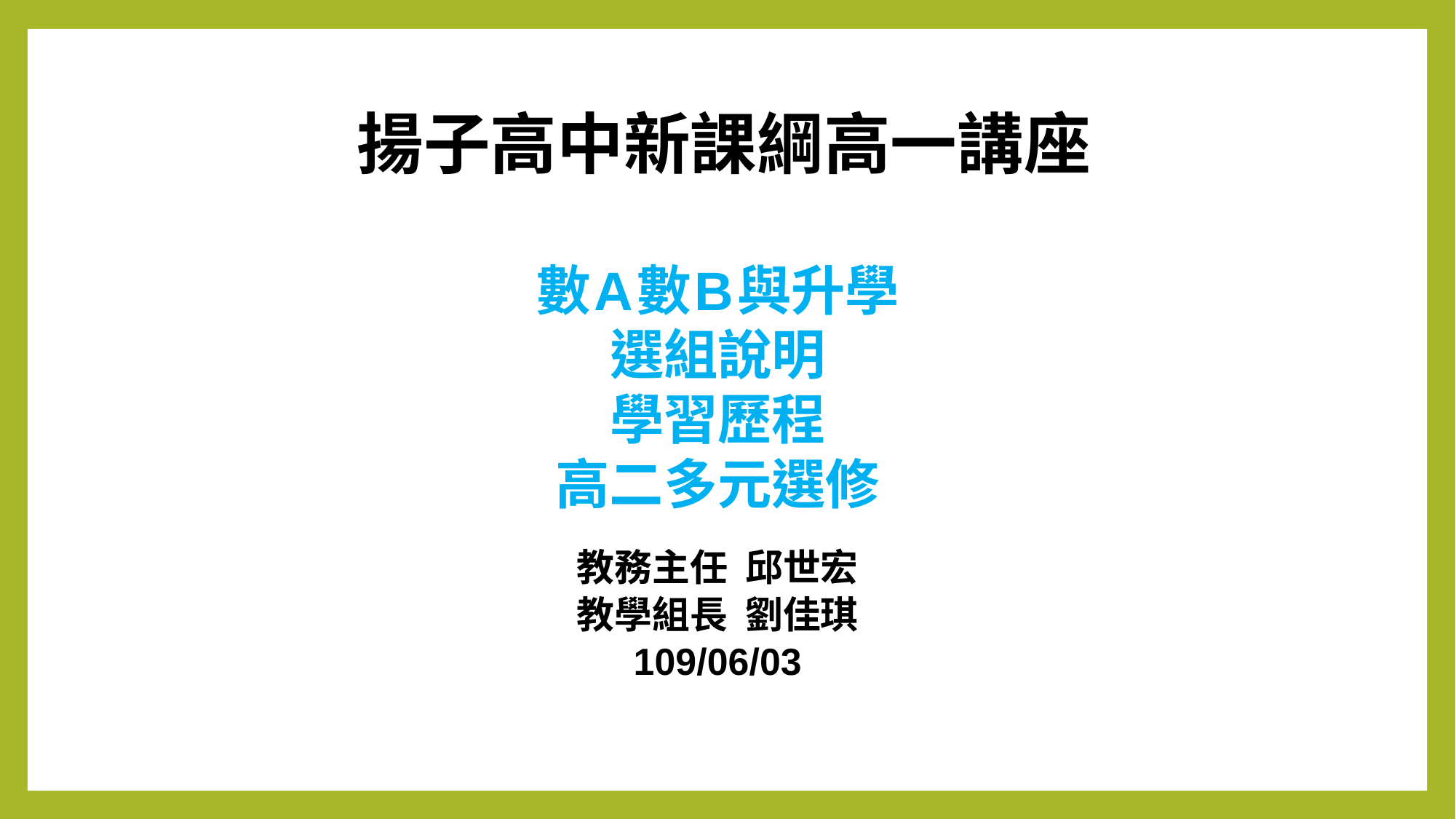

# 揚子高中新課綱高一講座

數A數B與升學
選組說明
學習歷程
高二多元選修

教務主任  邱世宏
教學組長  劉佳琪
109/06/03